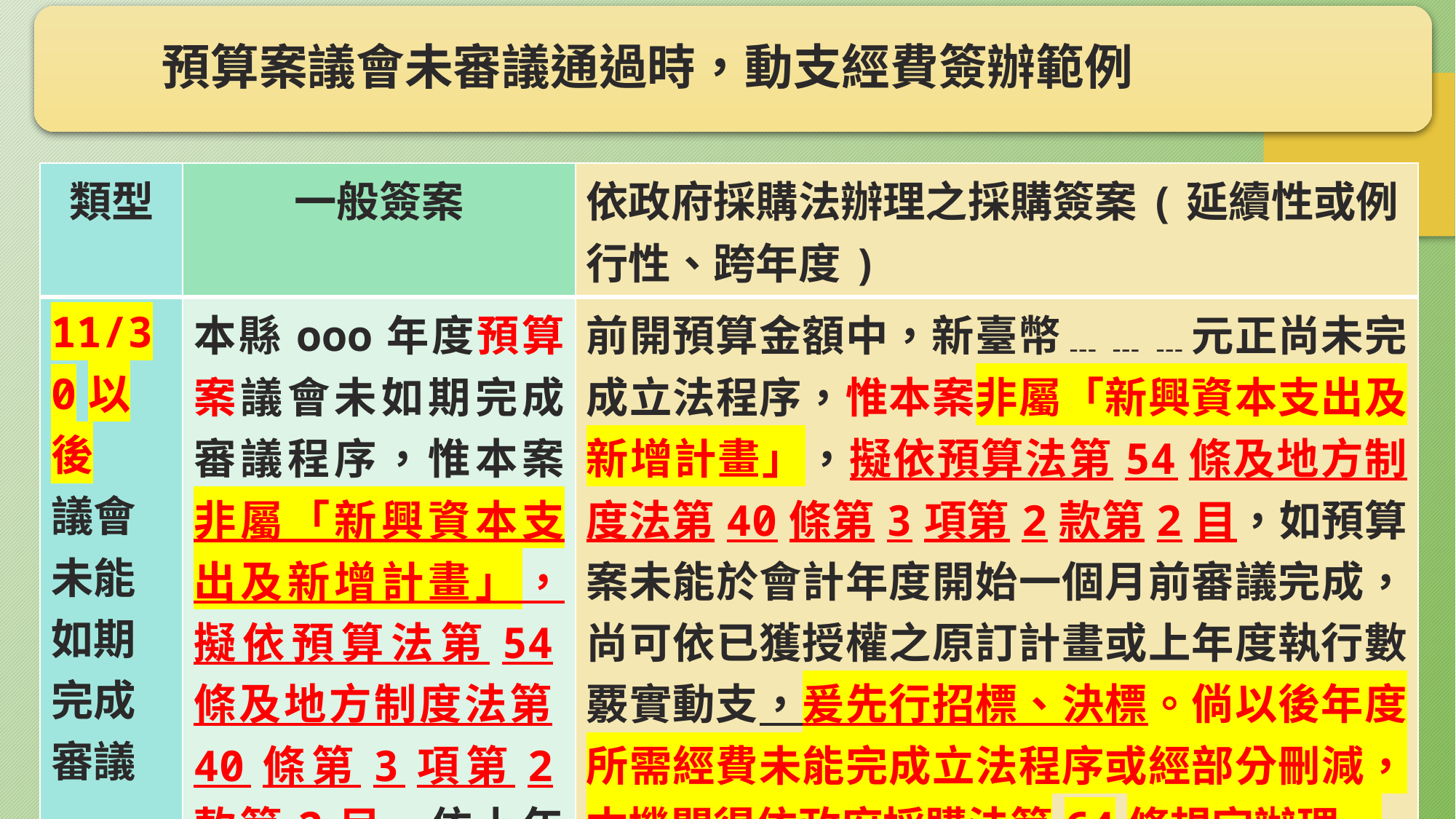

預算案議會未審議通過時，動支經費簽辦範例
| 類型 | 一般簽案 | 依政府採購法辦理之採購簽案(延續性或例行性、跨年度) |
| --- | --- | --- |
| 11/30以後 議會未能如期完成審議 | 本縣ooo年度預算案議會未如期完成審議程序，惟本案非屬「新興資本支出及新增計畫」，擬依預算法第54條及地方制度法第40條第3項第2款第2目，依上年度執行數覈實動支。 | 前開預算金額中，新臺幣﹍﹍﹍元正尚未完成立法程序，惟本案非屬「新興資本支出及新增計畫」，擬依預算法第54條及地方制度法第40條第3項第2款第2目，如預算案未能於會計年度開始一個月前審議完成，尚可依已獲授權之原訂計畫或上年度執行數覈實動支，爰先行招標、決標。倘以後年度所需經費未能完成立法程序或經部分刪減，本機關得依政府採購法第64條規定辦理。 |